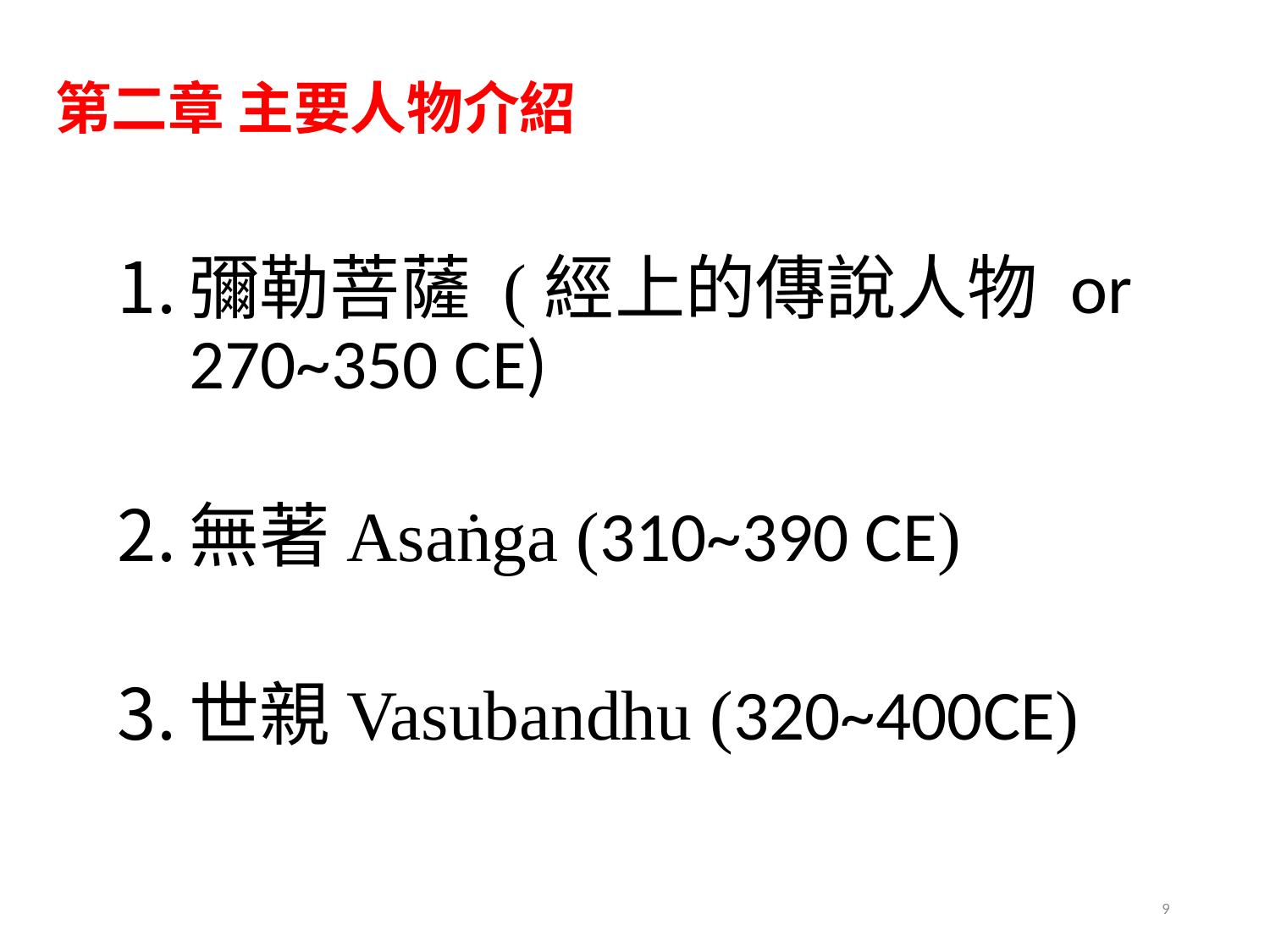

# 第二章 主要人物介紹
彌勒菩薩 (經上的傳說人物 or 270~350 CE)

無著Asaṅga (310~390 CE)

世親Vasubandhu (320~400CE)
9